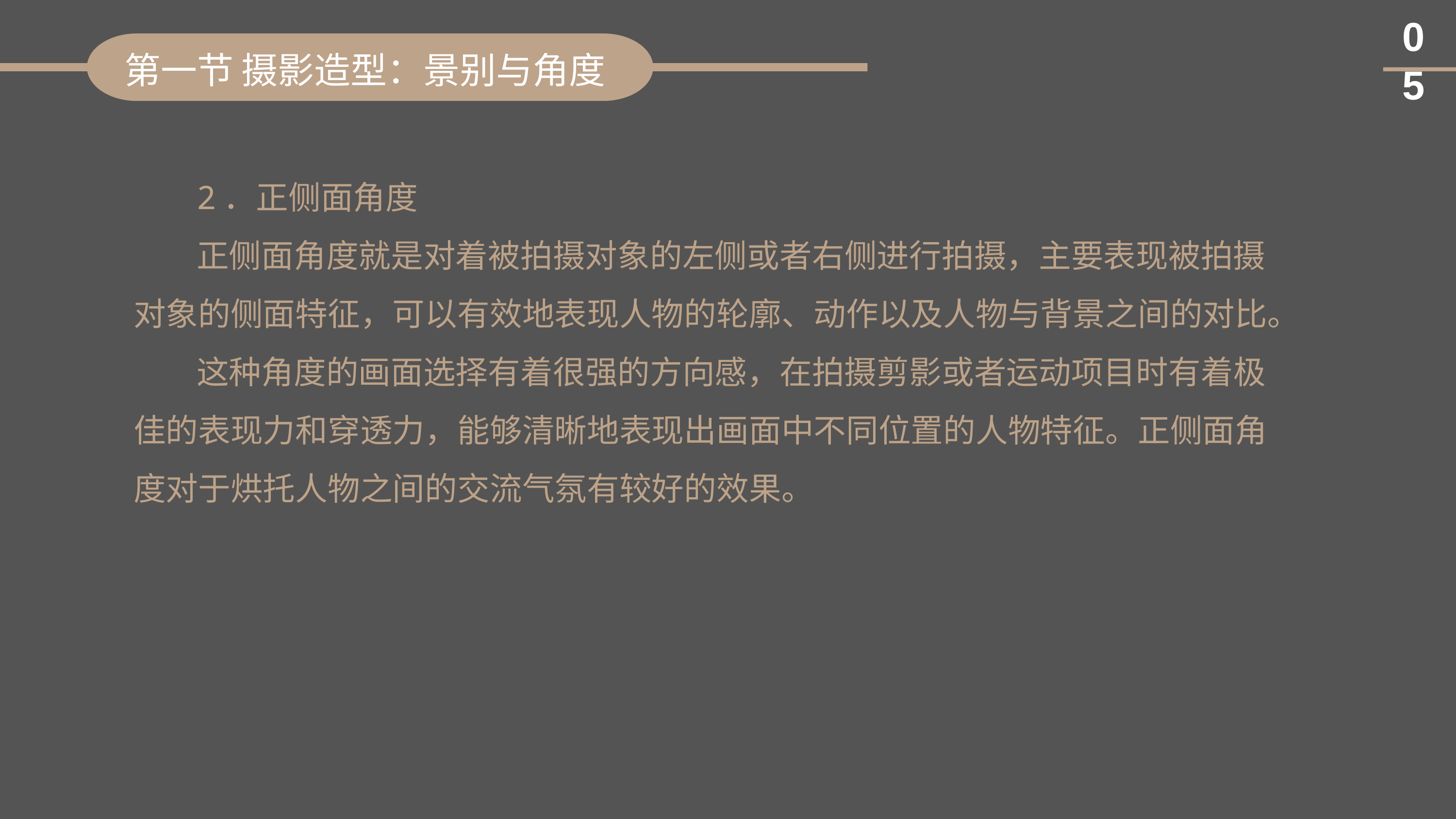

05

第一节 摄影造型：景别与角度

2．正侧面角度
正侧面角度就是对着被拍摄对象的左侧或者右侧进行拍摄，主要表现被拍摄对象的侧面特征，可以有效地表现人物的轮廓、动作以及人物与背景之间的对比。
这种角度的画面选择有着很强的方向感，在拍摄剪影或者运动项目时有着极佳的表现力和穿透力，能够清晰地表现出画面中不同位置的人物特征。正侧面角度对于烘托人物之间的交流气氛有较好的效果。